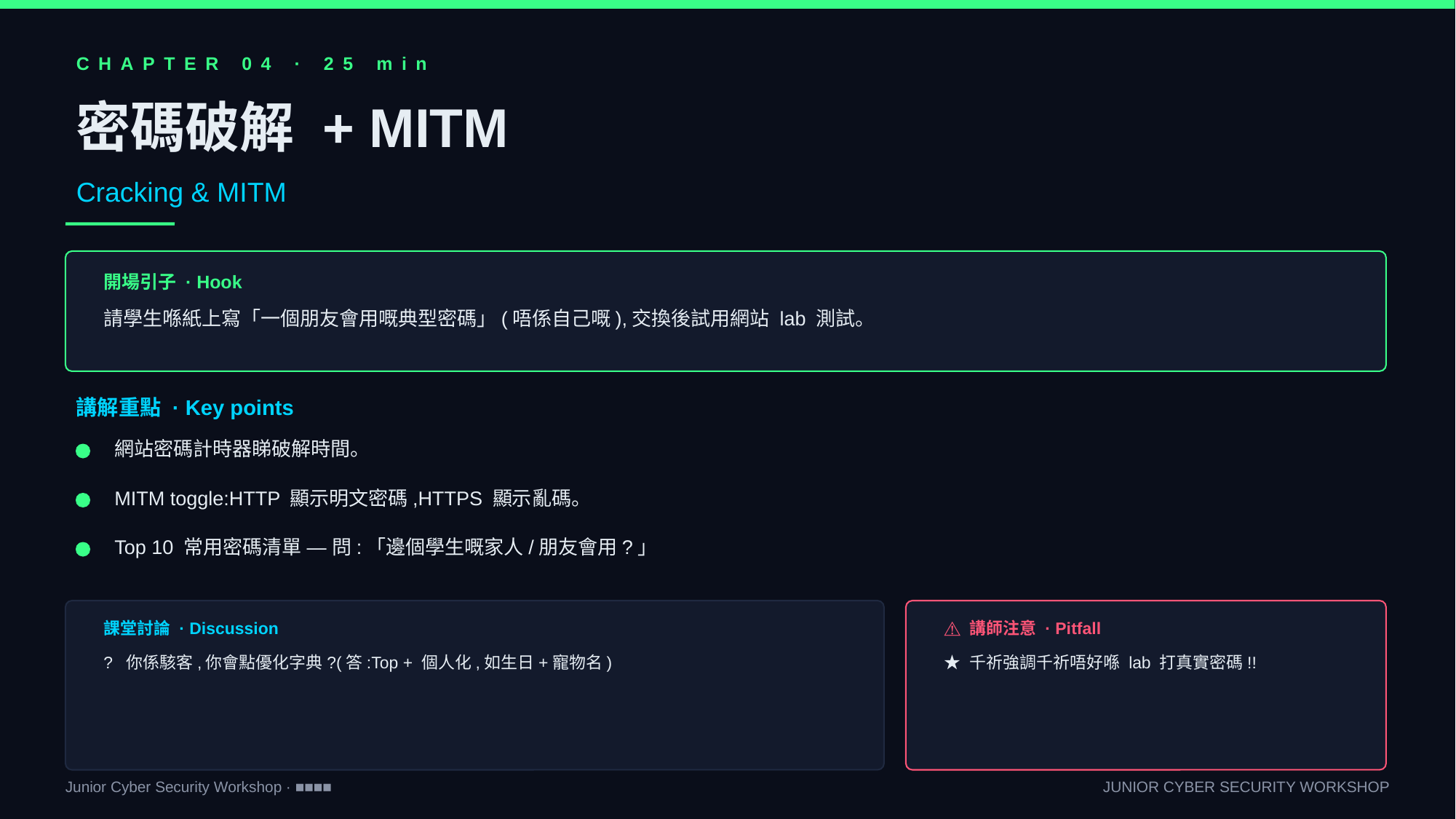

CHAPTER 04 · 25 min
密碼破解 + MITM
Cracking & MITM

開場引子 · Hook
請學生喺紙上寫「一個朋友會用嘅典型密碼」(唔係自己嘅),交換後試用網站 lab 測試。
講解重點 · Key points
網站密碼計時器睇破解時間。

MITM toggle:HTTP 顯示明文密碼,HTTPS 顯示亂碼。

Top 10 常用密碼清單 — 問:「邊個學生嘅家人/朋友會用?」

課堂討論 · Discussion
⚠ 講師注意 · Pitfall
?  你係駭客,你會點優化字典?(答:Top + 個人化,如生日+寵物名)
★ 千祈強調千祈唔好喺 lab 打真實密碼!!